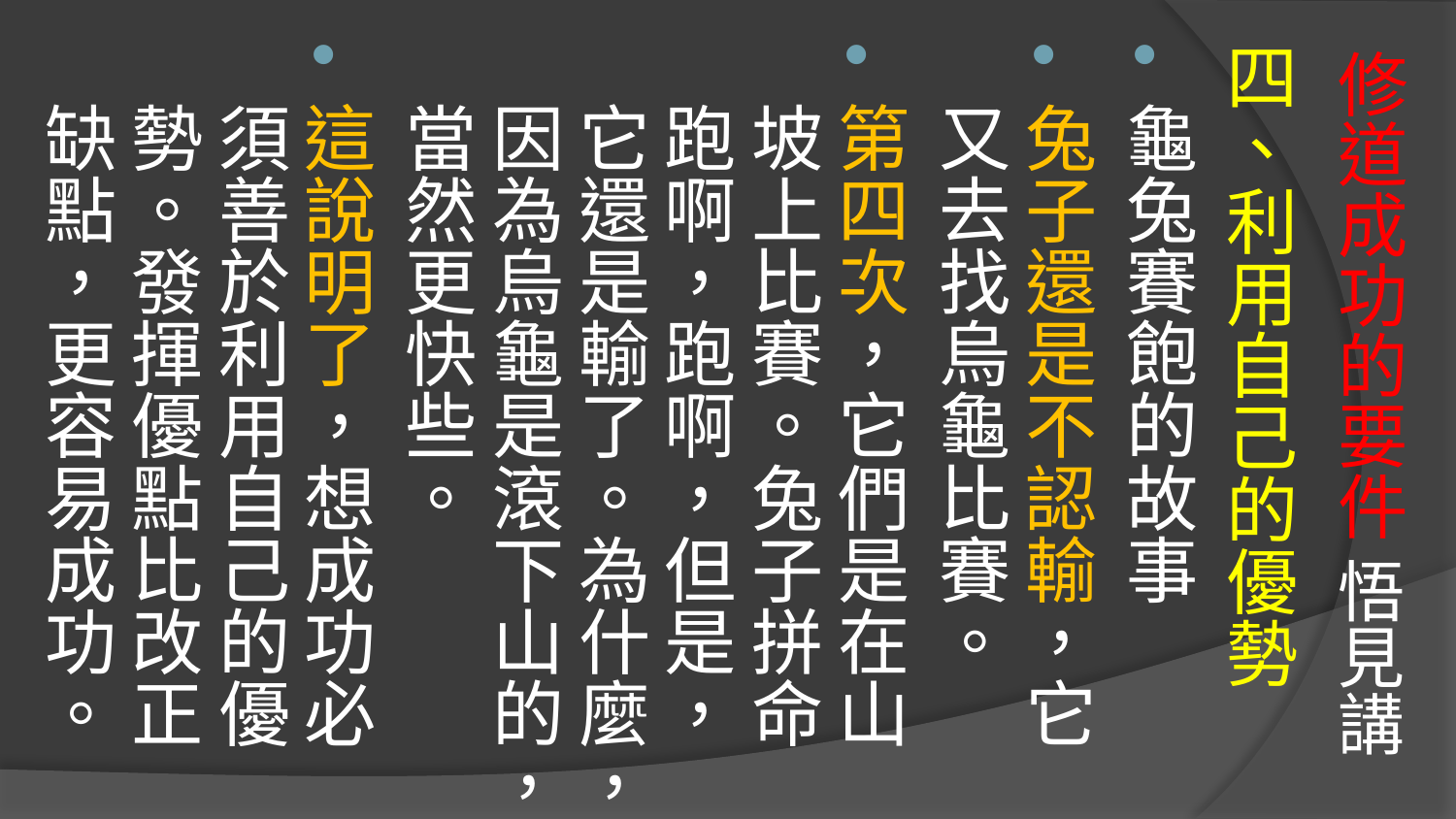

# 修道成功的要件 悟見講
四、利用自己的優勢
龜兔賽飽的故事
兔子還是不認輸，它又去找烏龜比賽。
第四次，它們是在山坡上比賽。兔子拼命跑啊，跑啊，但是，它還是輸了。為什麼，因為烏龜是滾下山的，當然更快些。
這說明了，想成功必須善於利用自己的優勢。發揮優點比改正缺點，更容易成功。